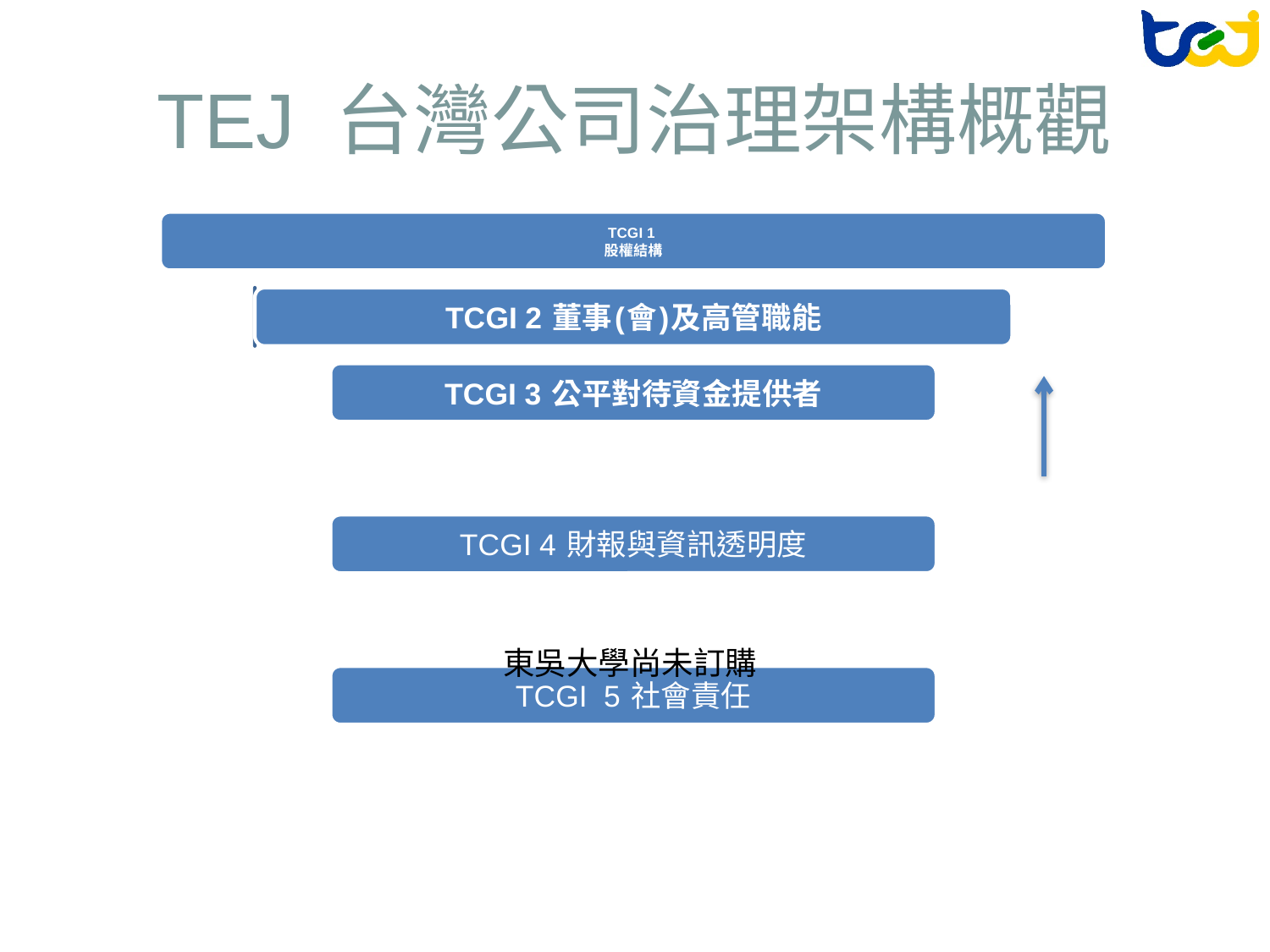

# TEJ 台灣公司治理架構概觀
TCGI 1
股權結構
TCGI 2 董事(會)及高管職能
TCGI 3 公平對待資金提供者
TCGI 4 財報與資訊透明度
TCGI  5 社會責任
東吳大學尚未訂購
2019/5/2